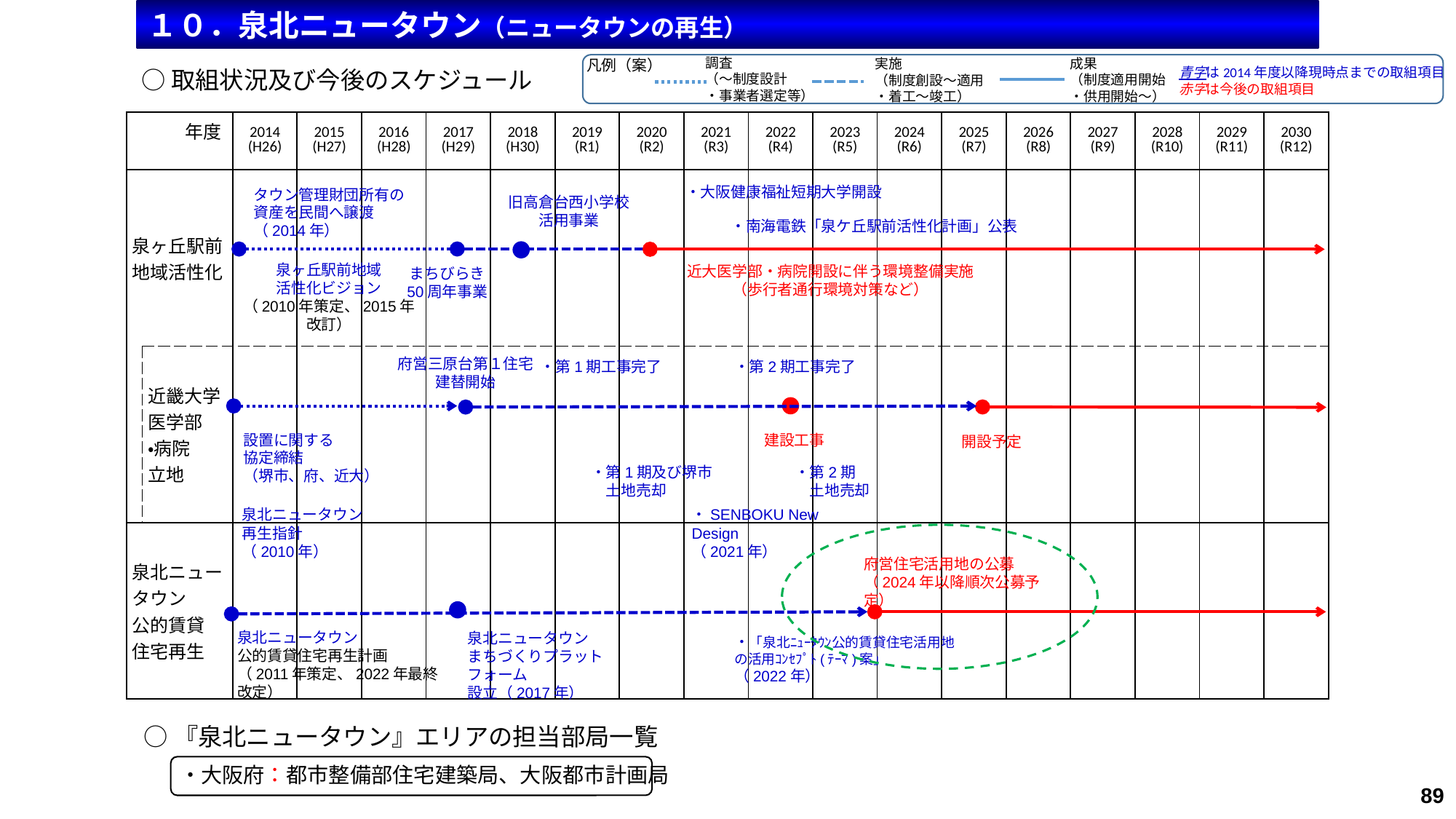

１０．泉北ニュータウン（ニュータウンの再生）
調査
（～制度設計
・事業者選定等）
成果
（制度適用開始
・供用開始～）
実施
（制度創設～適用
・着工～竣工）
凡例（案）

青字は2014年度以降現時点までの取組項目
赤字は今後の取組項目
○取組状況及び今後のスケジュール
| 年度 |  | 2014 (H26) | 2015 (H27) | 2016 (H28) | 2017 (H29) | 2018 (H30) | 2019 (R1) | 2020 (R2) | 2021 (R3) | 2022 (R4) | 2023 (R5) | 2024 (R6) | 2025 (R7) | 2026 (R8) | 2027 (R9) | 2028 (R10) | 2029 (R11) | 2030 (R12) |
| --- | --- | --- | --- | --- | --- | --- | --- | --- | --- | --- | --- | --- | --- | --- | --- | --- | --- | --- |
| 泉ヶ丘駅前 地域活性化 |  |  |  |  |  |  |  |  |  |  |  |  |  |  |  |  |  |  |
|  | 近畿大学 医学部 ・病院 立地 |  |  |  |  |  |  |  |  |  |  |  |  |  |  |  |  |  |
| 泉北ニュータウン 公的賃貸 住宅再生 |  |  |  |  |  |  |  |  |  |  |  |  |  |  |  |  |  |  |
・大阪健康福祉短期大学開設
タウン管理財団所有の
資産を民間へ譲渡
（2014年）
旧高倉台西小学校
活用事業
・南海電鉄「泉ケ丘駅前活性化計画」公表

泉ヶ丘駅前地域
活性化ビジョン
（2010年策定、2015年改訂）
近大医学部・病院開設に伴う環境整備実施
（歩行者通行環境対策など）
まちびらき
50周年事業
府営三原台第１住宅
建替開始
・第1期工事完了
・第2期工事完了

設置に関する
協定締結
（堺市、府、近大）
建設工事
開設予定
・第1期及び堺市
　土地売却
・第2期
　土地売却
泉北ニュータウン
再生指針
（2010年）
・SENBOKU New Design
（2021年）

府営住宅活用地の公募
（2024年以降順次公募予定）

泉北ニュータウン
公的賃貸住宅再生計画
（2011年策定、2022年最終改定）
泉北ニュータウン
まちづくりプラットフォーム
設立（2017年）
・「泉北ﾆｭｰﾀｳﾝ公的賃貸住宅活用地の活用ｺﾝｾﾌﾟﾄ(ﾃｰﾏ)案」
（2022年）
○『泉北ニュータウン』エリアの担当部局一覧
・大阪府：都市整備部住宅建築局、大阪都市計画局

89